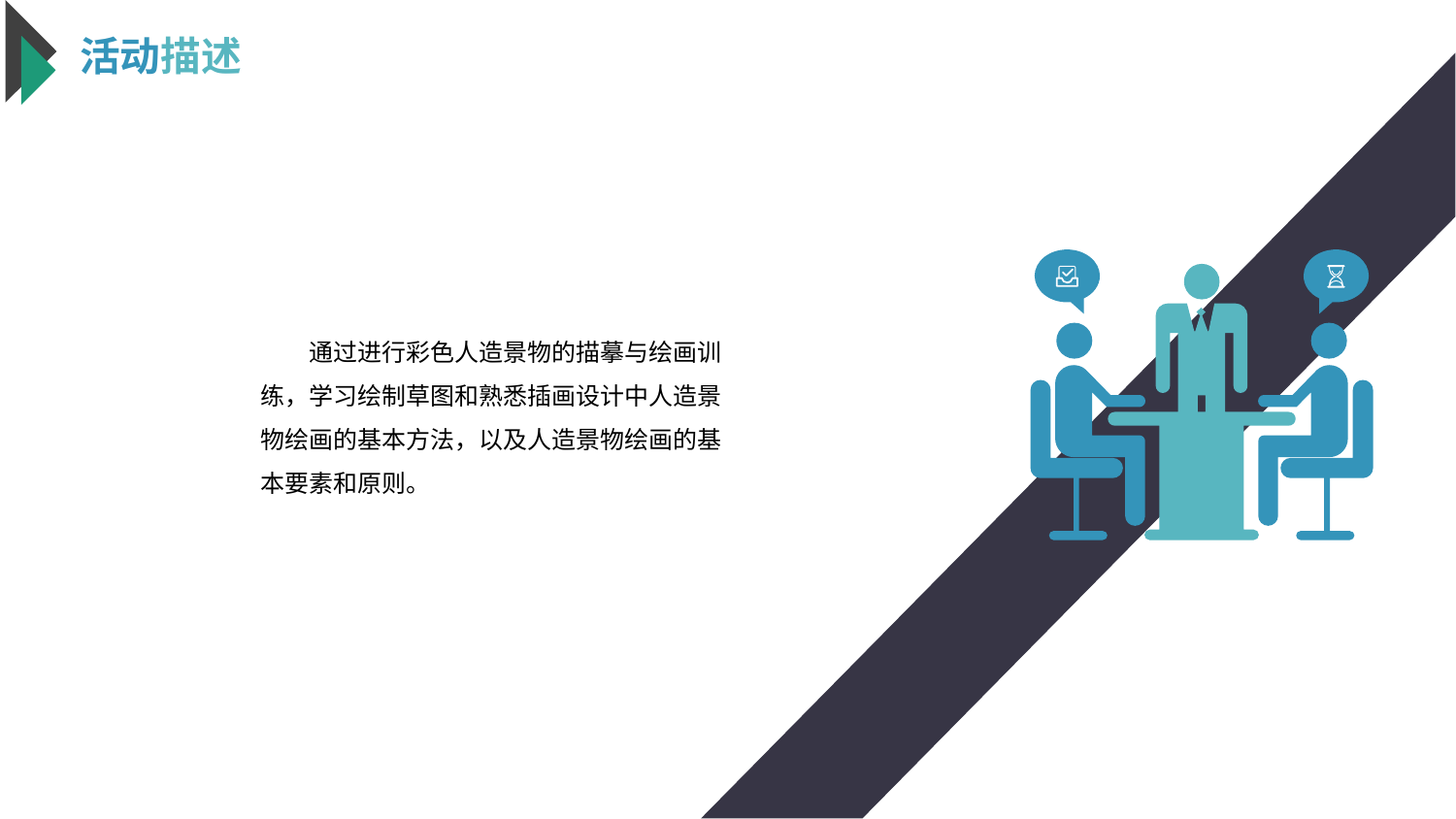

活动描述

        通过进行彩色人造景物的描摹与绘画训练，学习绘制草图和熟悉插画设计中人造景物绘画的基本方法，以及人造景物绘画的基本要素和原则。